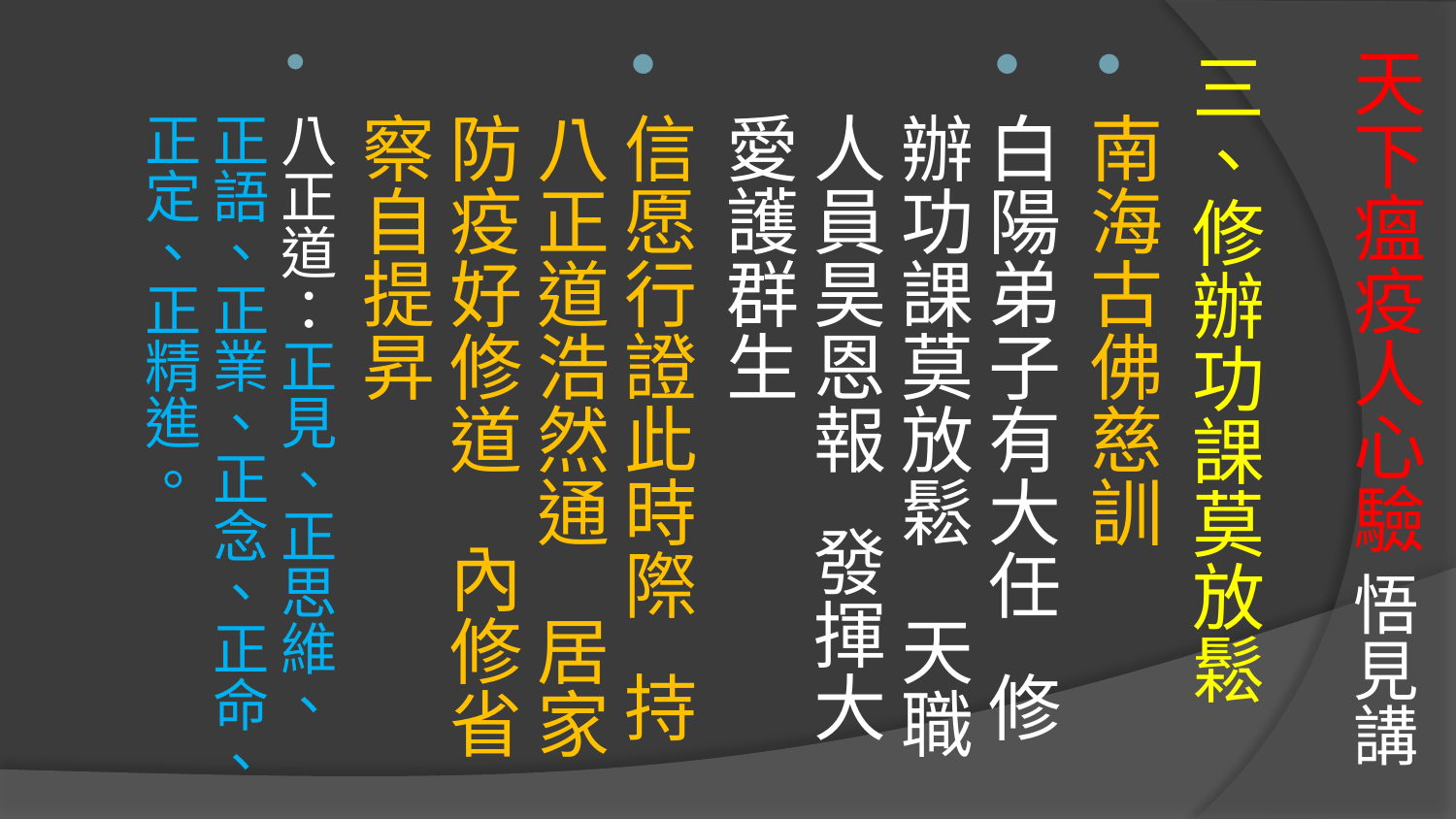

# 天下瘟疫人心驗 悟見講
三、修辦功課莫放鬆
南海古佛慈訓
白陽弟子有大任   修辦功課莫放鬆    天職人員昊恩報   發揮大愛護群生
信愿行證此時際   持八正道浩然通    居家防疫好修道    內修省察自提昇
八正道：正見、正思維、正語、正業、正念、正命、正定、正精進。